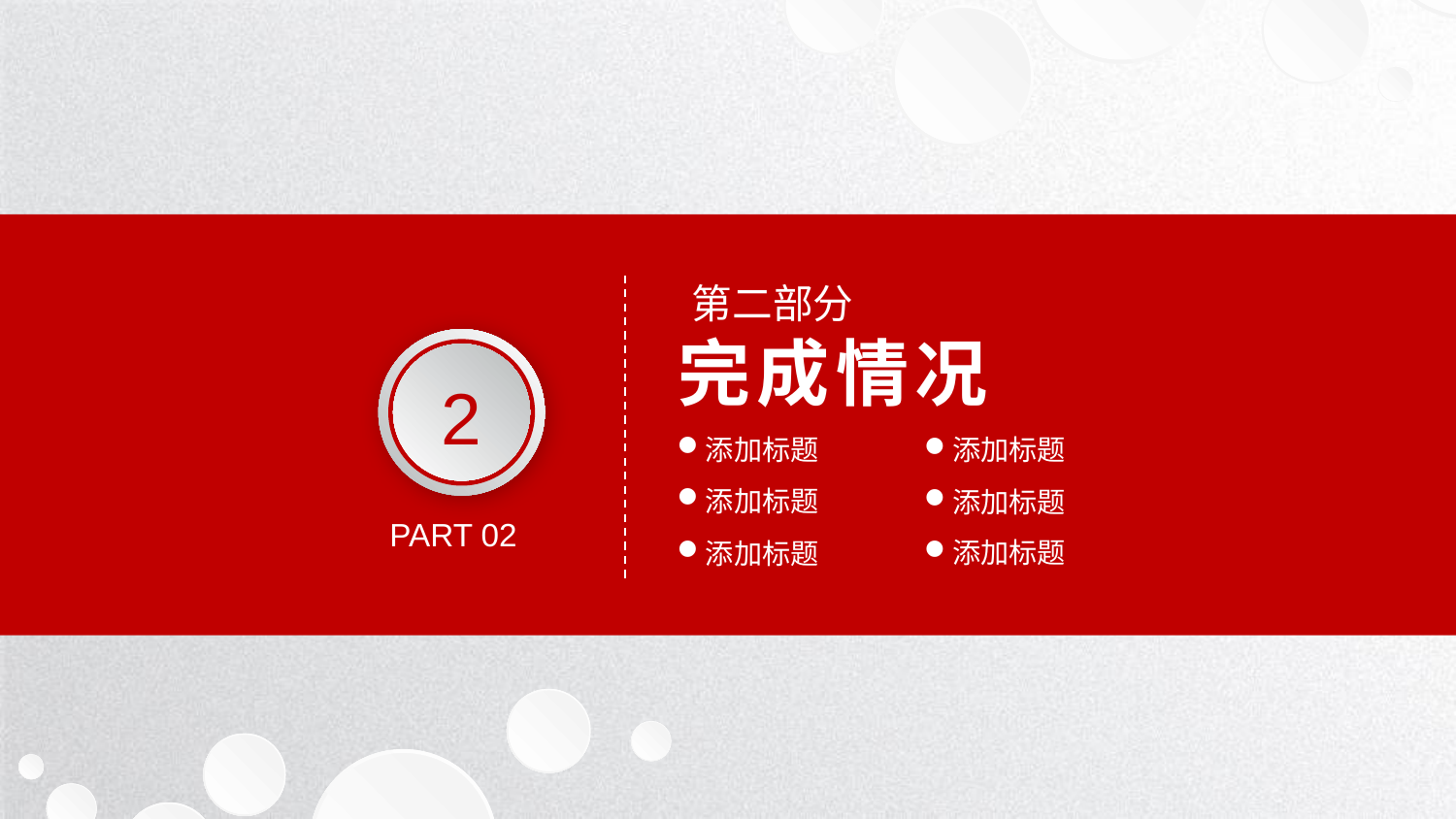

第二部分
完成情况

2
添加标题
添加标题
添加标题
添加标题
PART 02
添加标题
添加标题